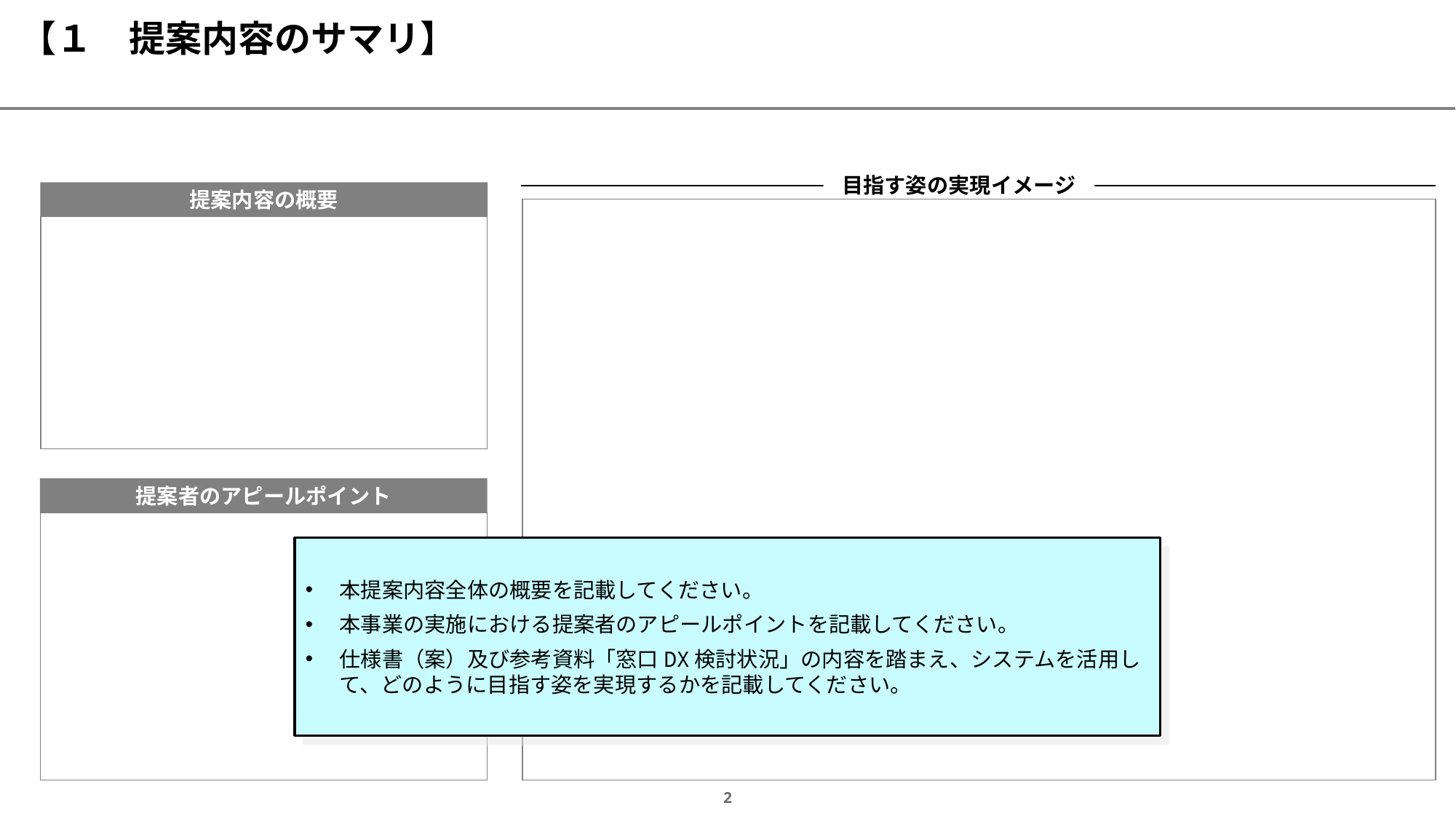

# 【１　提案内容のサマリ】

目指す姿の実現イメージ
提案内容の概要

提案者のアピールポイント

本提案内容全体の概要を記載してください。
本事業の実施における提案者のアピールポイントを記載してください。
仕様書（案）及び参考資料「窓口DX検討状況」の内容を踏まえ、システムを活用して、どのように目指す姿を実現するかを記載してください。